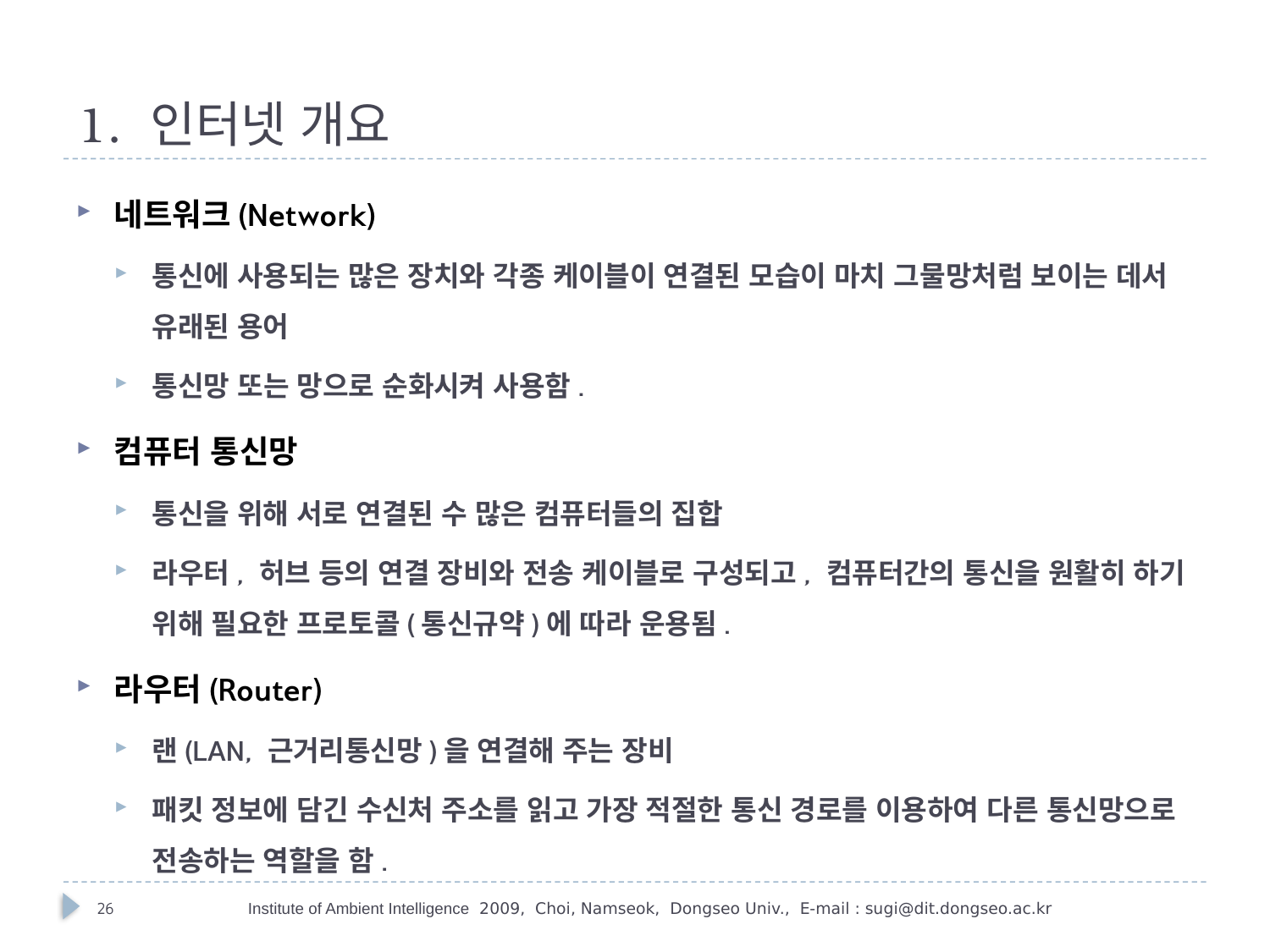

# 1. 인터넷 개요
네트워크(Network)
통신에 사용되는 많은 장치와 각종 케이블이 연결된 모습이 마치 그물망처럼 보이는 데서 유래된 용어
통신망 또는 망으로 순화시켜 사용함.
컴퓨터 통신망
통신을 위해 서로 연결된 수 많은 컴퓨터들의 집합
라우터, 허브 등의 연결 장비와 전송 케이블로 구성되고, 컴퓨터간의 통신을 원활히 하기 위해 필요한 프로토콜(통신규약)에 따라 운용됨.
라우터(Router)
랜(LAN, 근거리통신망)을 연결해 주는 장비
패킷 정보에 담긴 수신처 주소를 읽고 가장 적절한 통신 경로를 이용하여 다른 통신망으로 전송하는 역할을 함.